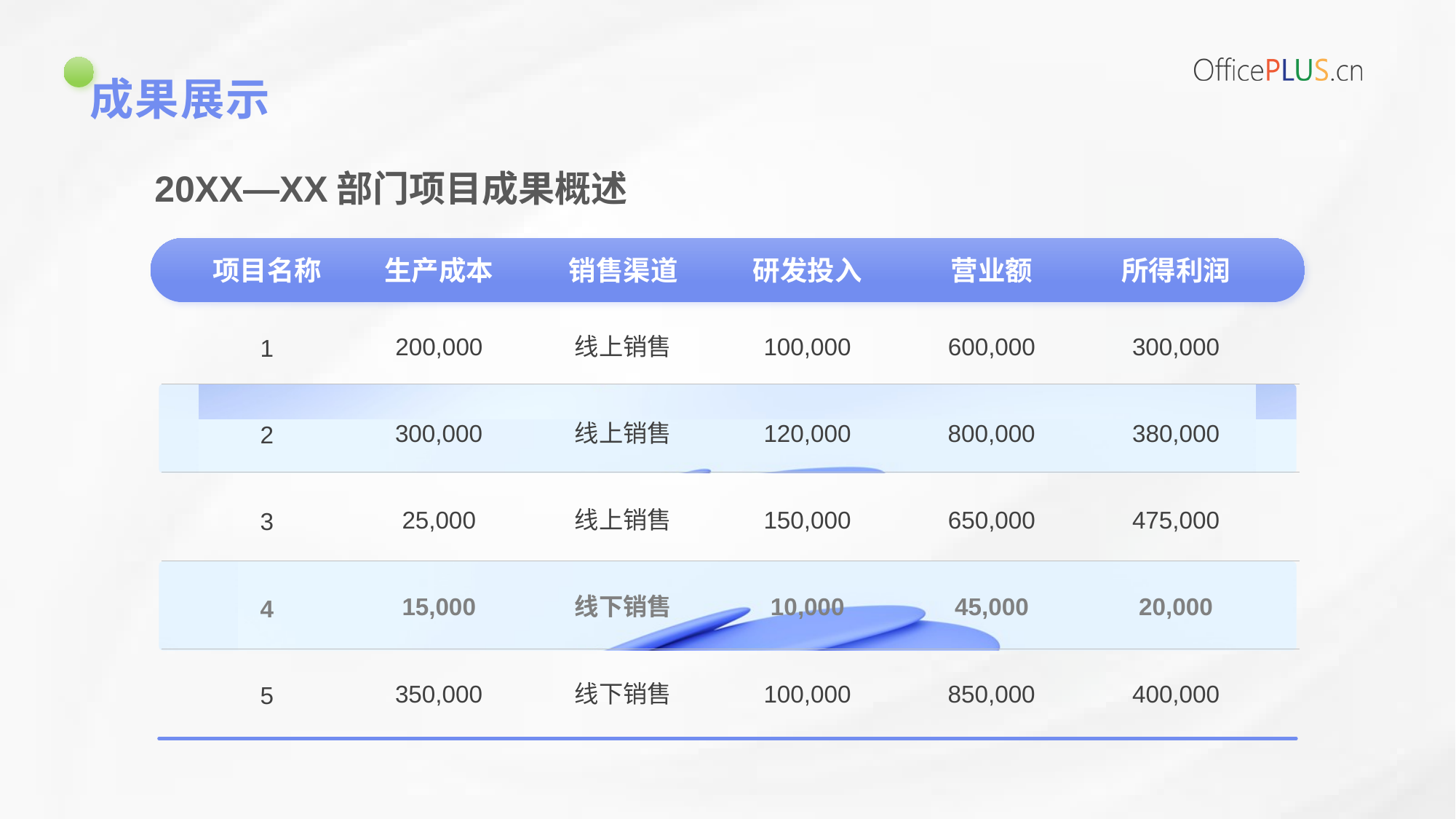

# 成果展示
20XX—XX部门项目成果概述

项目名称
生产成本
销售渠道
研发投入
营业额
所得利润
200,000
线上销售
100,000
600,000
300,000
1

300,000
线上销售
120,000
800,000
380,000
2
25,000
线上销售
150,000
650,000
475,000
3

15,000
线下销售
10,000
45,000
20,000
4
350,000
线下销售
100,000
850,000
400,000
5